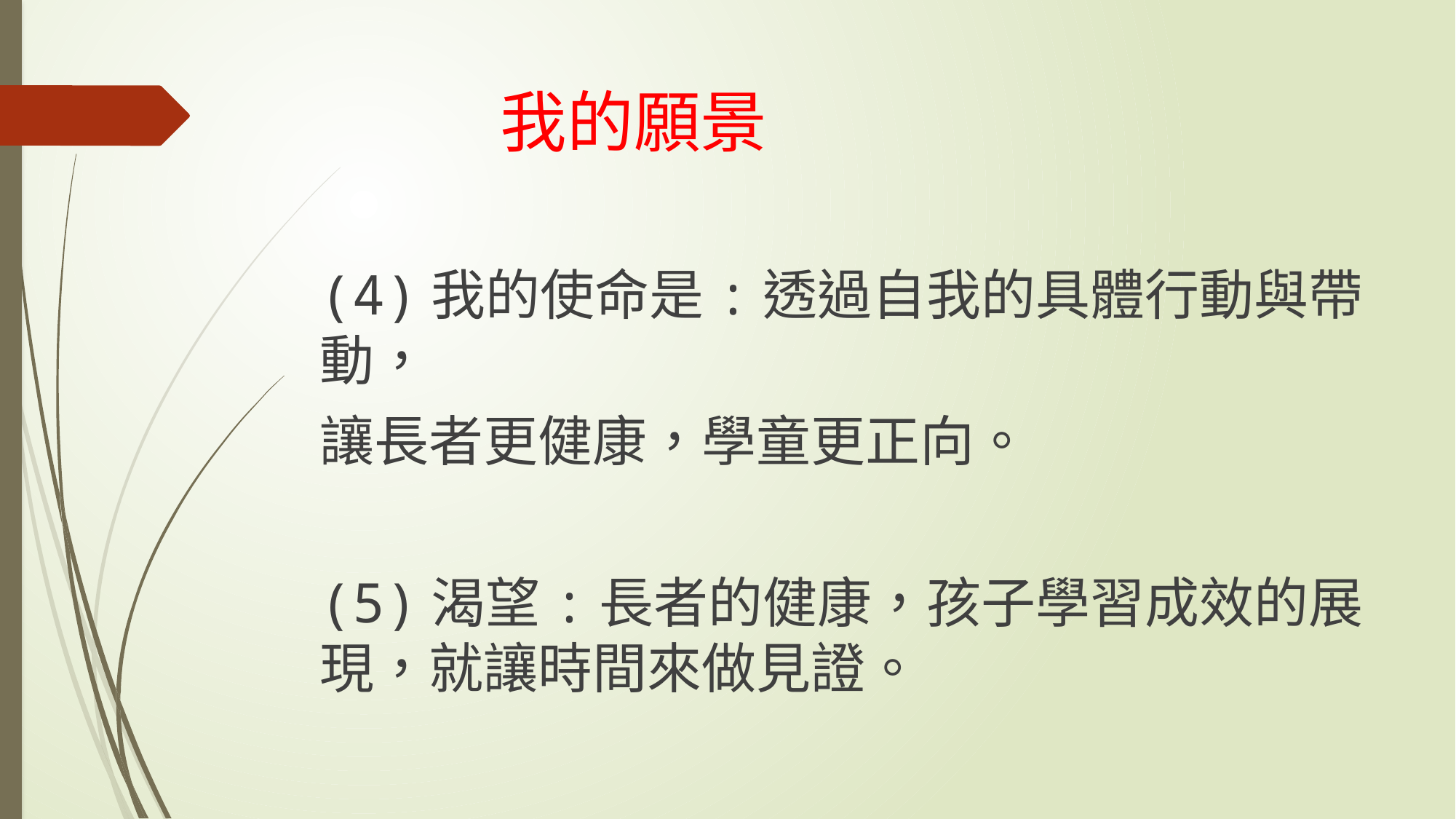

# 我的願景
(4)我的使命是:透過自我的具體行動與帶動，
讓長者更健康，學童更正向。

(5)渴望:長者的健康，孩子學習成效的展現，就讓時間來做見證。